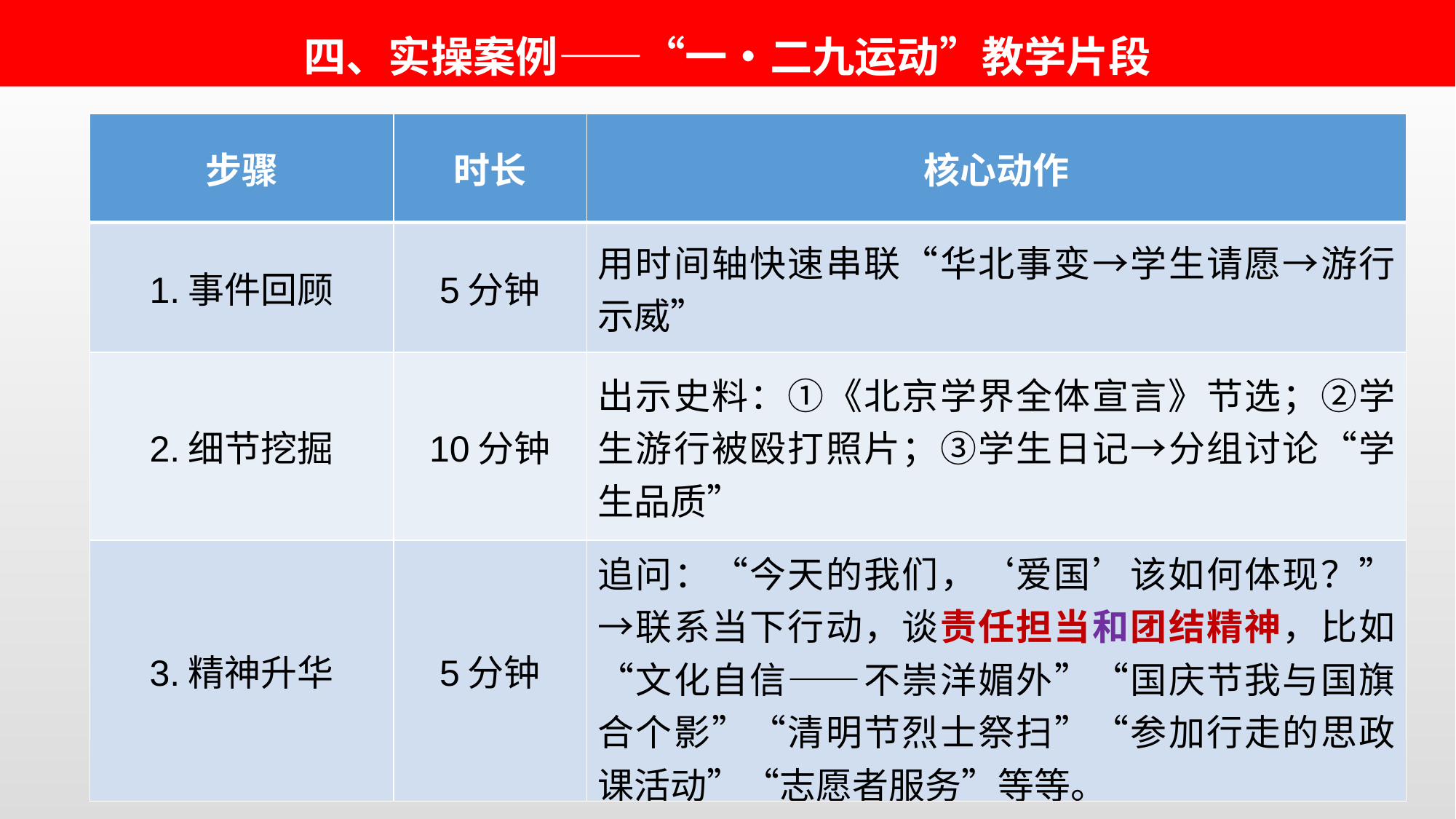

四、实操案例——“一•二九运动”教学片段
| 步骤 | 时长 | 核心动作 |
| --- | --- | --- |
| 1.事件回顾 | 5分钟 | 用时间轴快速串联“华北事变→学生请愿→游行示威” |
| 2.细节挖掘 | 10分钟 | 出示史料：①《北京学界全体宣言》节选；②学生游行被殴打照片；③学生日记→分组讨论“学生品质” |
| 3.精神升华 | 5分钟 | 追问：“今天的我们，‘爱国’该如何体现？”→联系当下行动，谈责任担当和团结精神，比如“文化自信——不崇洋媚外”“国庆节我与国旗合个影”“清明节烈士祭扫”“参加行走的思政课活动”“志愿者服务”等等。 |